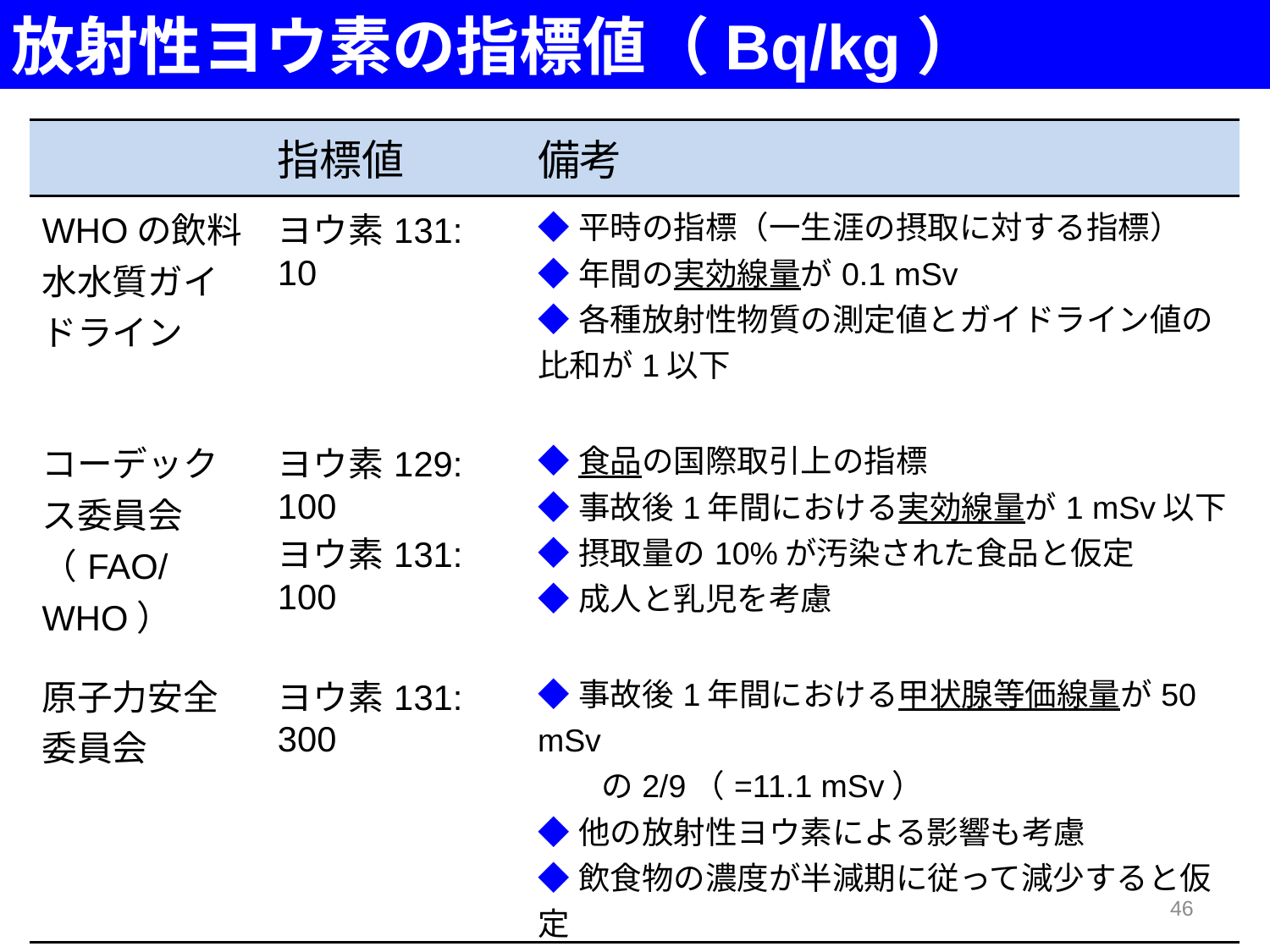

放射性ヨウ素の指標値（Bq/kg）
|  | 指標値 | 備考 |
| --- | --- | --- |
| WHOの飲料水水質ガイドライン | ヨウ素131: 10 | ◆平時の指標（一生涯の摂取に対する指標） ◆年間の実効線量が0.1 mSv ◆各種放射性物質の測定値とガイドライン値の比和が1以下 |
|  |  |  |
| コーデックス委員会（FAO/WHO） | ヨウ素129: 100 ヨウ素131: 100 | ◆食品の国際取引上の指標 ◆事故後1年間における実効線量が1 mSv以下 ◆摂取量の10%が汚染された食品と仮定 ◆成人と乳児を考慮 |
|  |  |  |
| 原子力安全委員会 | ヨウ素131: 300 | ◆事故後1年間における甲状腺等価線量が50 mSv　　 　　の2/9（=11.1 mSv） ◆他の放射性ヨウ素による影響も考慮 ◆飲食物の濃度が半減期に従って減少すると仮定 ◆成人、幼児、乳児の中で最も厳しい値 |
46